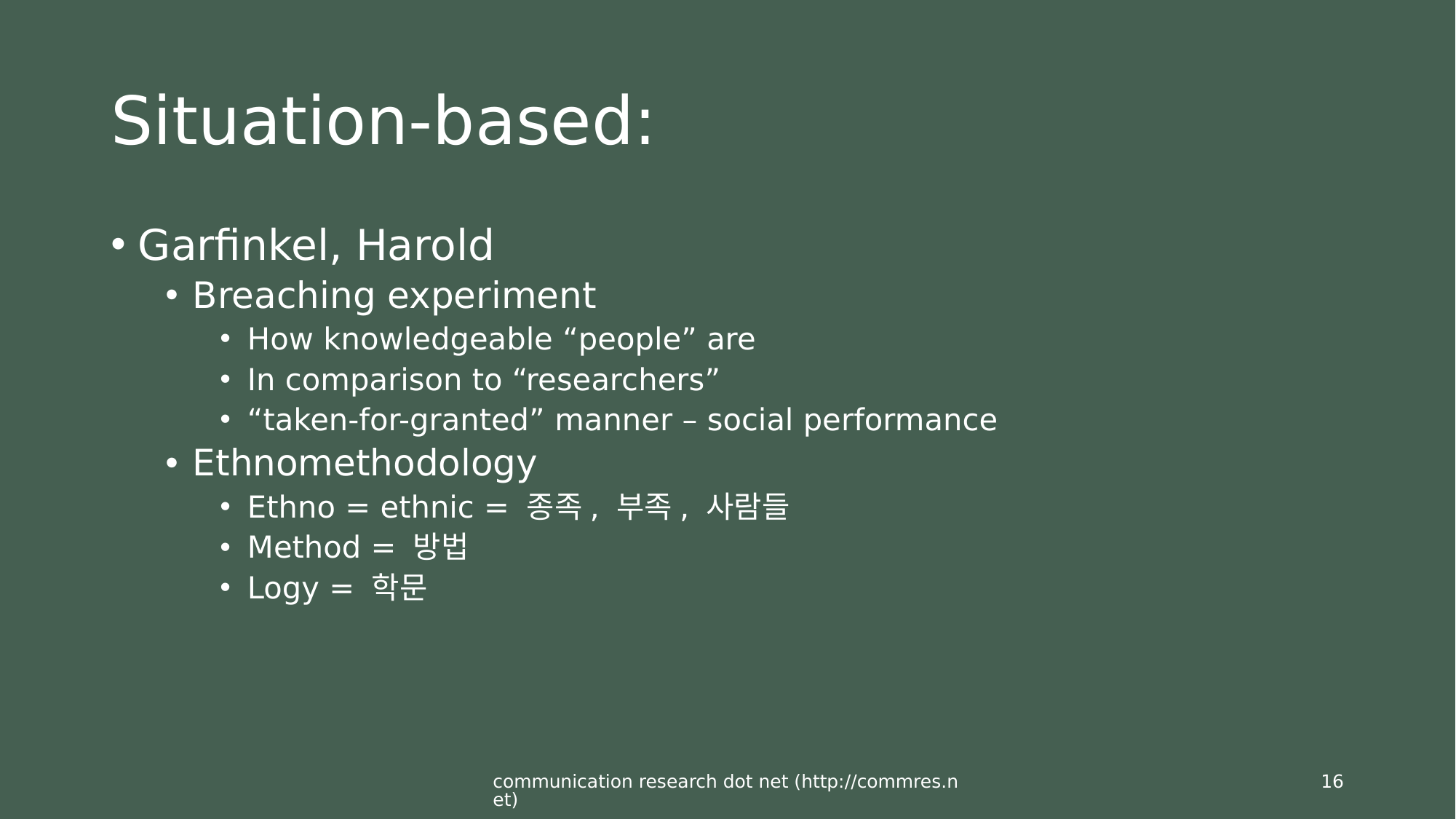

# Situation-based:
Garfinkel, Harold
Breaching experiment
How knowledgeable “people” are
In comparison to “researchers”
“taken-for-granted” manner – social performance
Ethnomethodology
Ethno = ethnic = 종족, 부족, 사람들
Method = 방법
Logy = 학문

communication research dot net (http://commres.net)
16